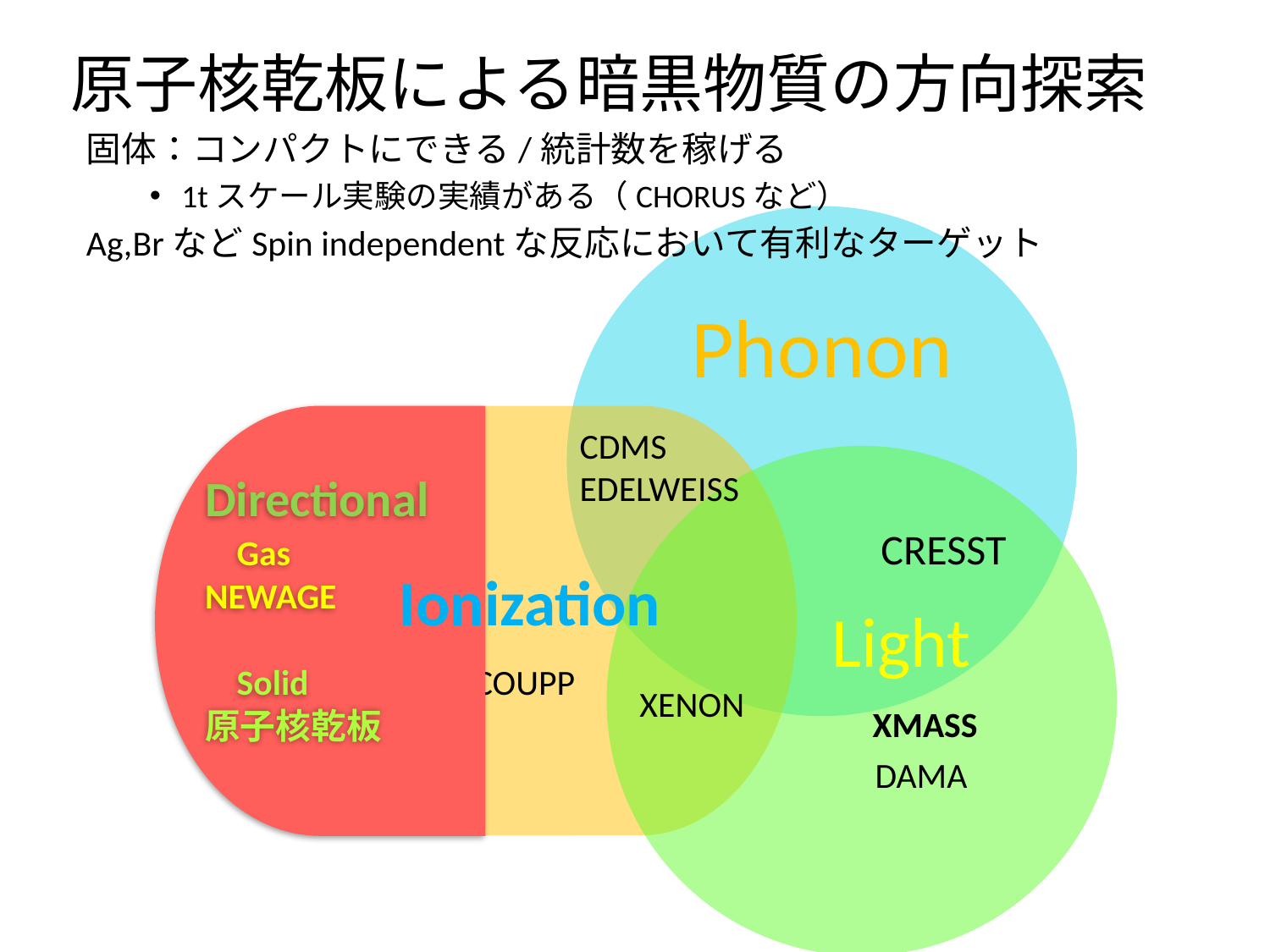

原子核乾板による暗黒物質の方向探索
固体：コンパクトにできる/統計数を稼げる
1tスケール実験の実績がある（CHORUSなど）
Ag,BrなどSpin independentな反応において有利なターゲット

Phonon

Directional
	Gas
NEWAGE

	Solid
原子核乾板

COUPP
CDMS
EDELWEISS
	Light
	XMASS
	DAMA
CRESST
Ionization
XENON